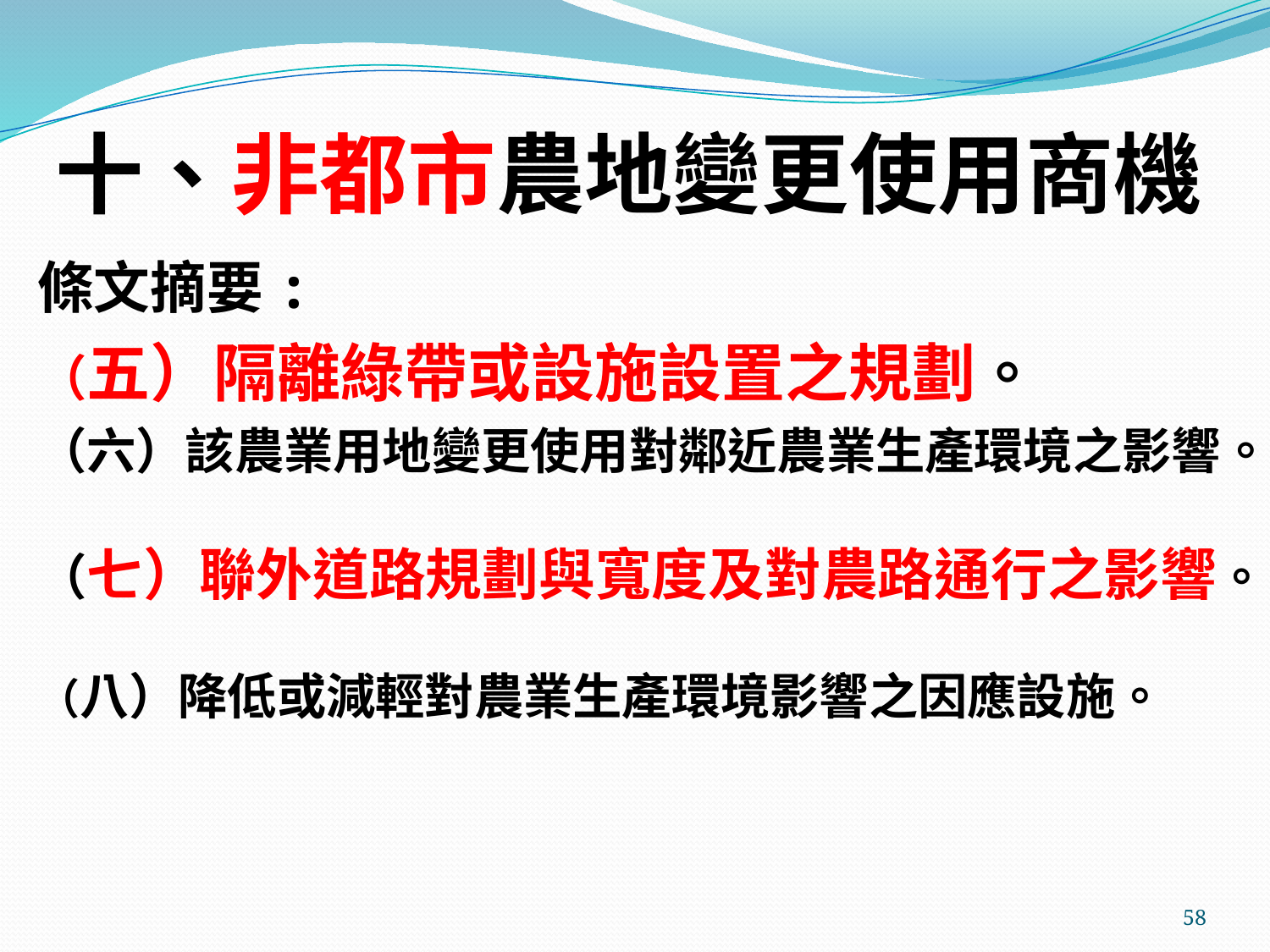

# 十、非都市農地變更使用商機
條文摘要:
（五）隔離綠帶或設施設置之規劃。
（六）該農業用地變更使用對鄰近農業生產環境之影響。
（七）聯外道路規劃與寬度及對農路通行之影響。
（八）降低或減輕對農業生產環境影響之因應設施。
58